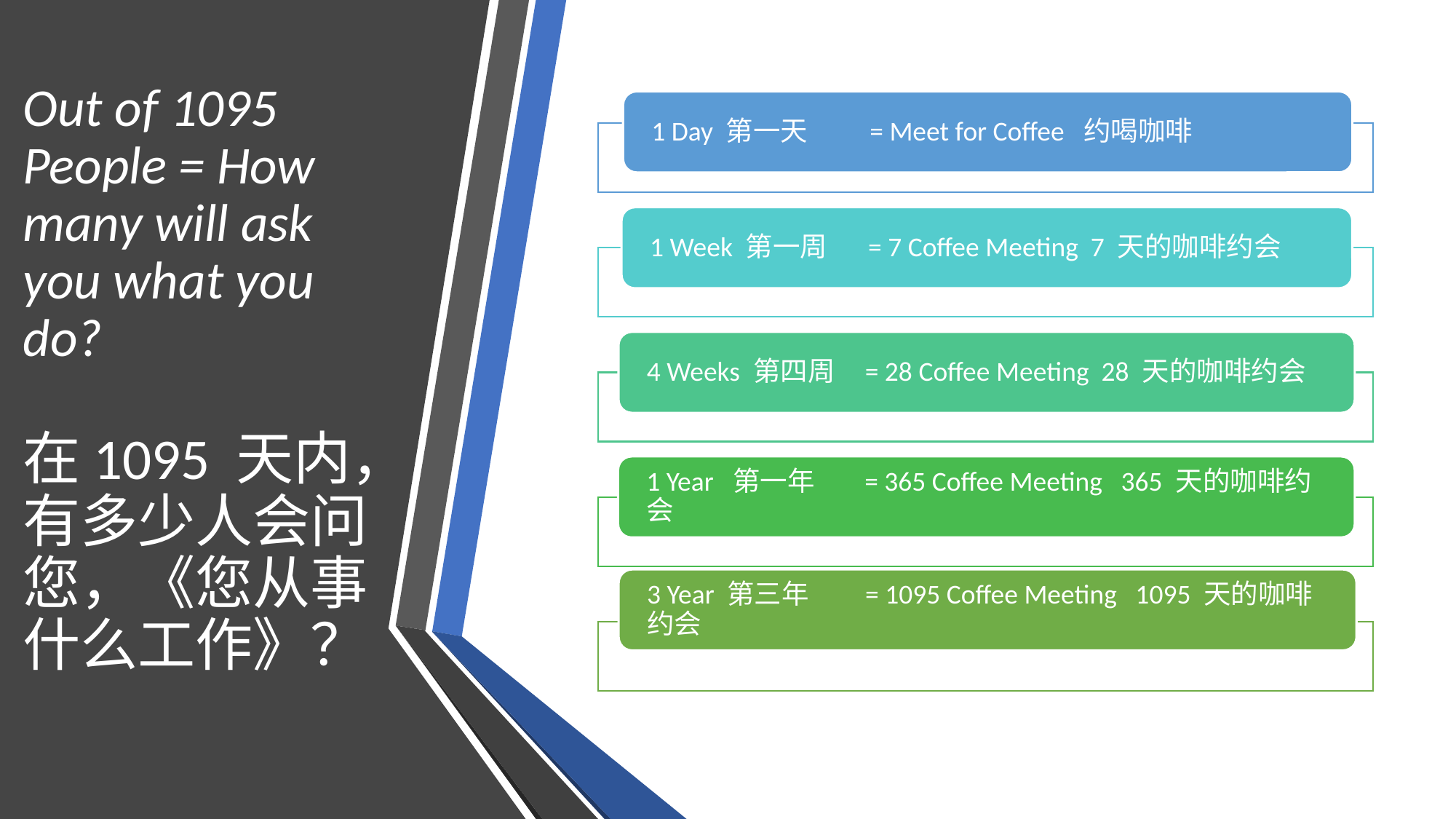

# Out of 1095 People = How many will ask you what you do? 在1095 天内，有多少人会问您，《您从事什么工作》？
1 Day 第一天	= Meet for Coffee  约喝咖啡
1 Week 第一周 	= 7 Coffee Meeting  7 天的咖啡约会
4 Weeks 第四周	= 28 Coffee Meeting  28 天的咖啡约会
1 Year  第一年 	= 365 Coffee Meeting   365 天的咖啡约会
3 Year 第三年	= 1095 Coffee Meeting   1095 天的咖啡约会